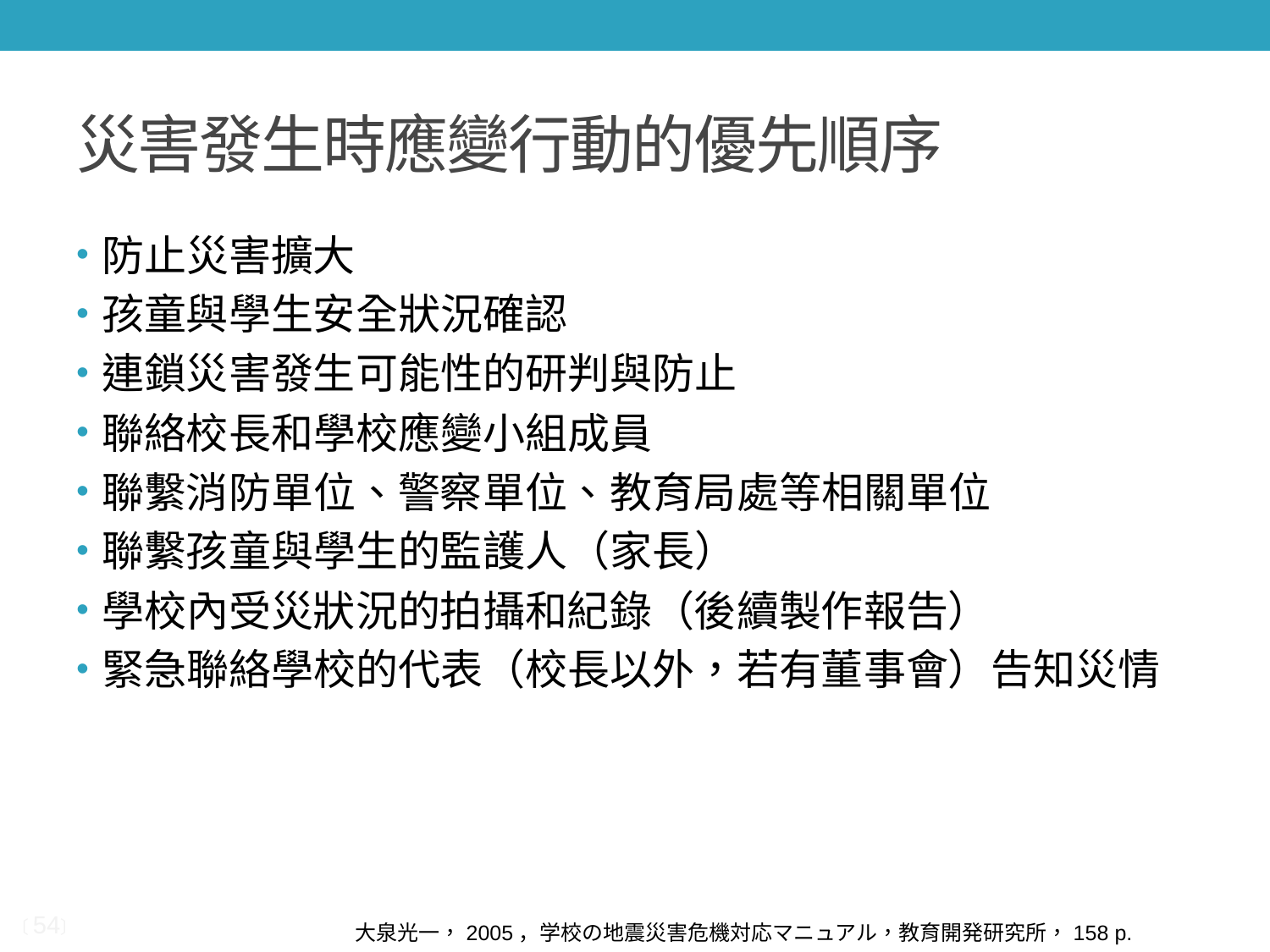

# 災害發生時應變行動的優先順序
防止災害擴大
孩童與學生安全狀況確認
連鎖災害發生可能性的研判與防止
聯絡校長和學校應變小組成員
聯繫消防單位、警察單位、教育局處等相關單位
聯繫孩童與學生的監護人（家長）
學校內受災狀況的拍攝和紀錄（後續製作報告）
緊急聯絡學校的代表（校長以外，若有董事會）告知災情
大泉光一，2005，学校の地震災害危機対応マニュアル，教育開発研究所，158 p.